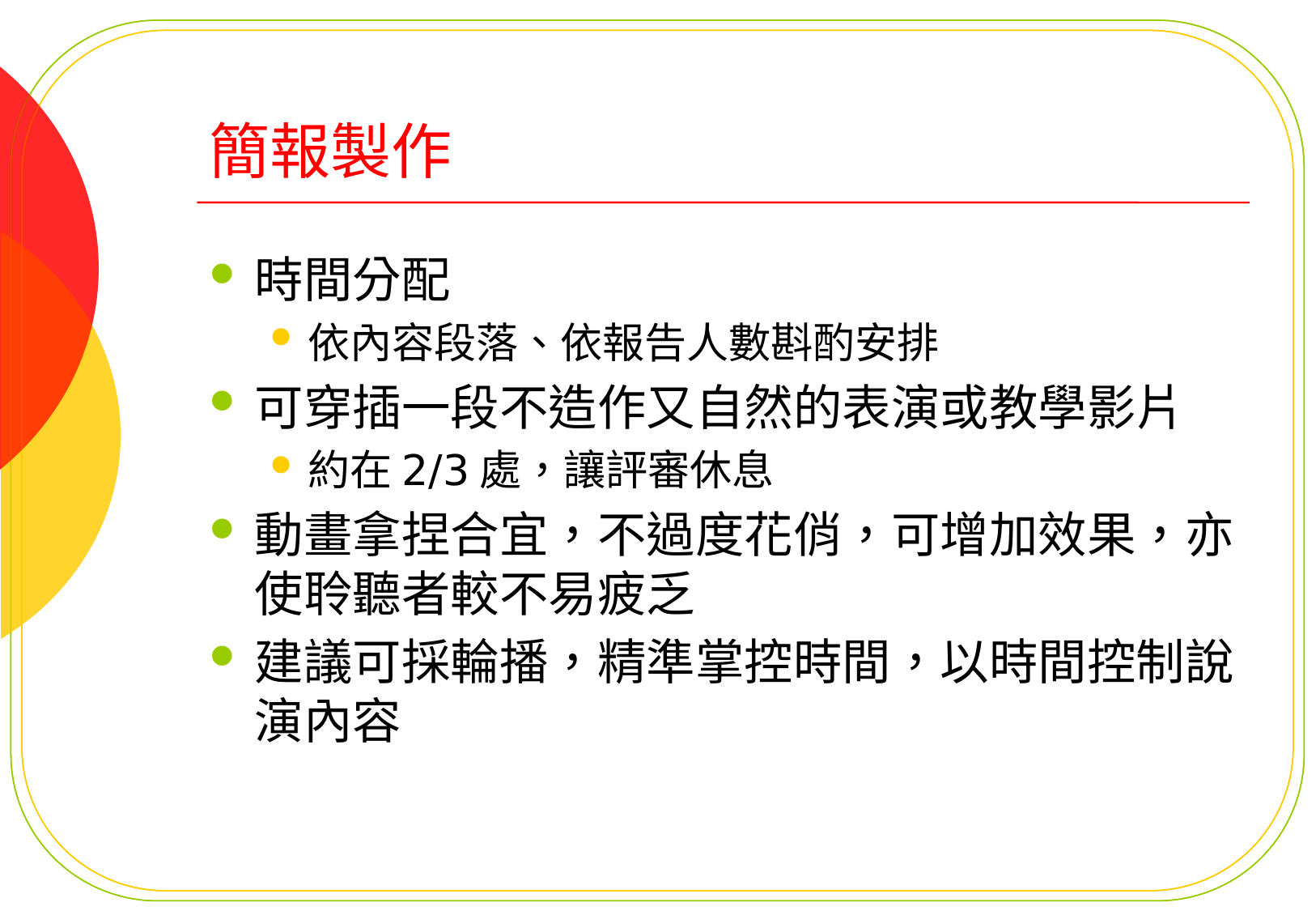

# 簡報製作
時間分配
依內容段落、依報告人數斟酌安排
可穿插一段不造作又自然的表演或教學影片
約在2/3處，讓評審休息
動畫拿捏合宜，不過度花俏，可增加效果，亦使聆聽者較不易疲乏
建議可採輪播，精準掌控時間，以時間控制說演內容